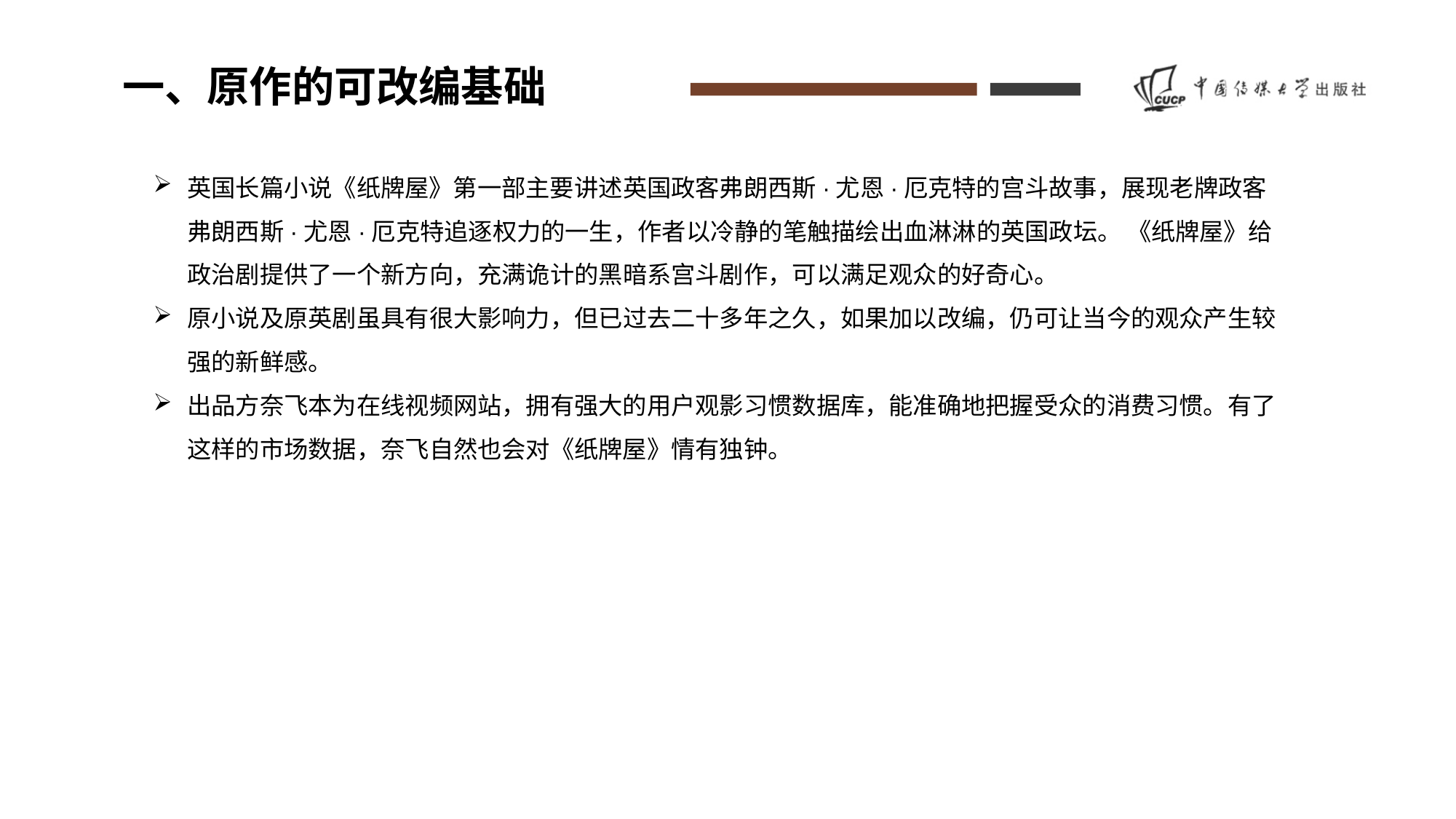

一、原作的可改编基础

英国长篇小说《纸牌屋》第一部主要讲述英国政客弗朗西斯·尤恩·厄克特的宫斗故事，展现老牌政客弗朗西斯·尤恩·厄克特追逐权力的一生，作者以冷静的笔触描绘出血淋淋的英国政坛。 《纸牌屋》给政治剧提供了一个新方向，充满诡计的黑暗系宫斗剧作，可以满足观众的好奇心。
原小说及原英剧虽具有很大影响力，但已过去二十多年之久，如果加以改编，仍可让当今的观众产生较强的新鲜感。
出品方奈飞本为在线视频网站，拥有强大的用户观影习惯数据库，能准确地把握受众的消费习惯。有了这样的市场数据，奈飞自然也会对《纸牌屋》情有独钟。